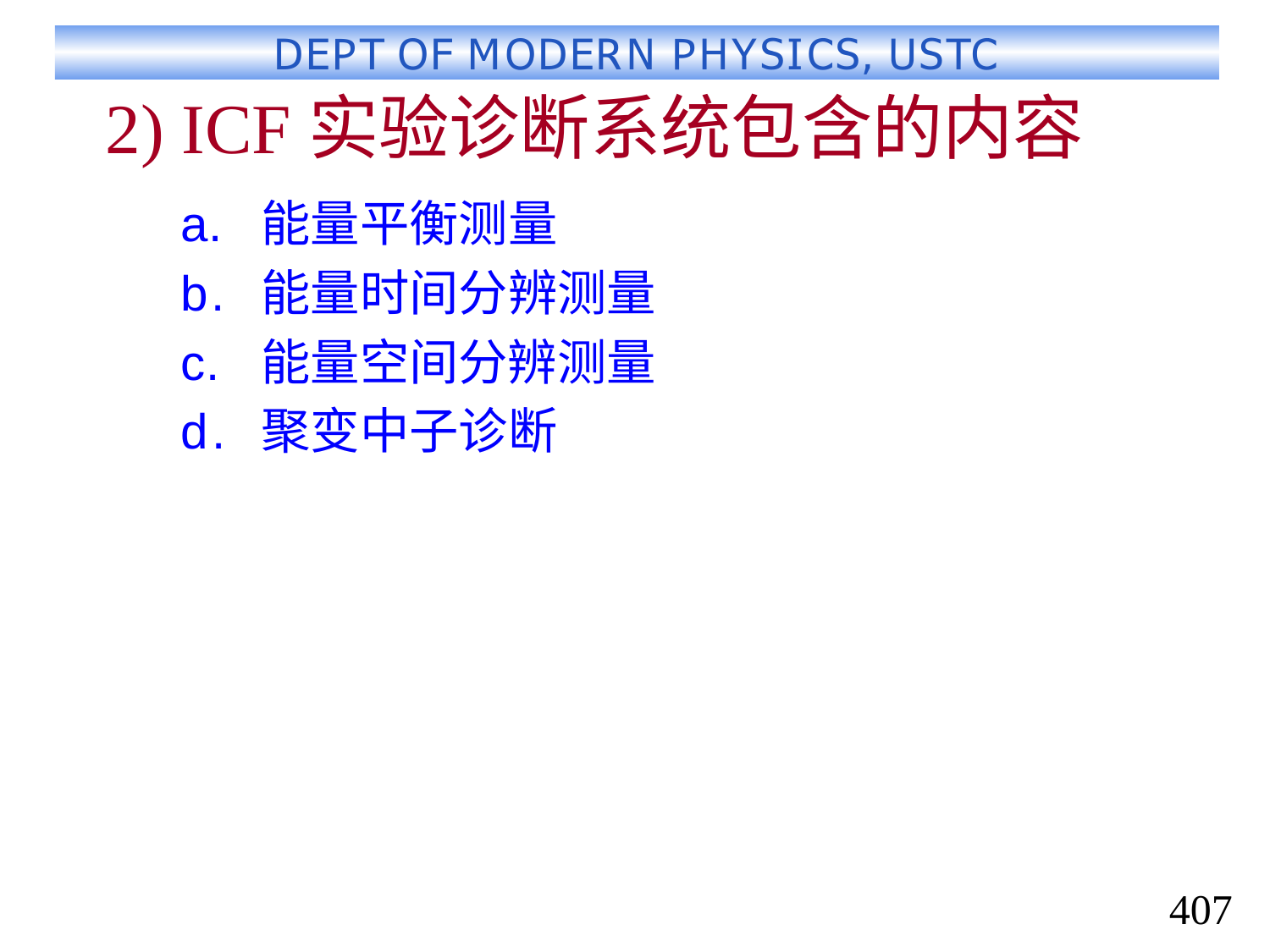

# 2) ICF实验诊断系统包含的内容
能量平衡测量
能量时间分辨测量
能量空间分辨测量
聚变中子诊断